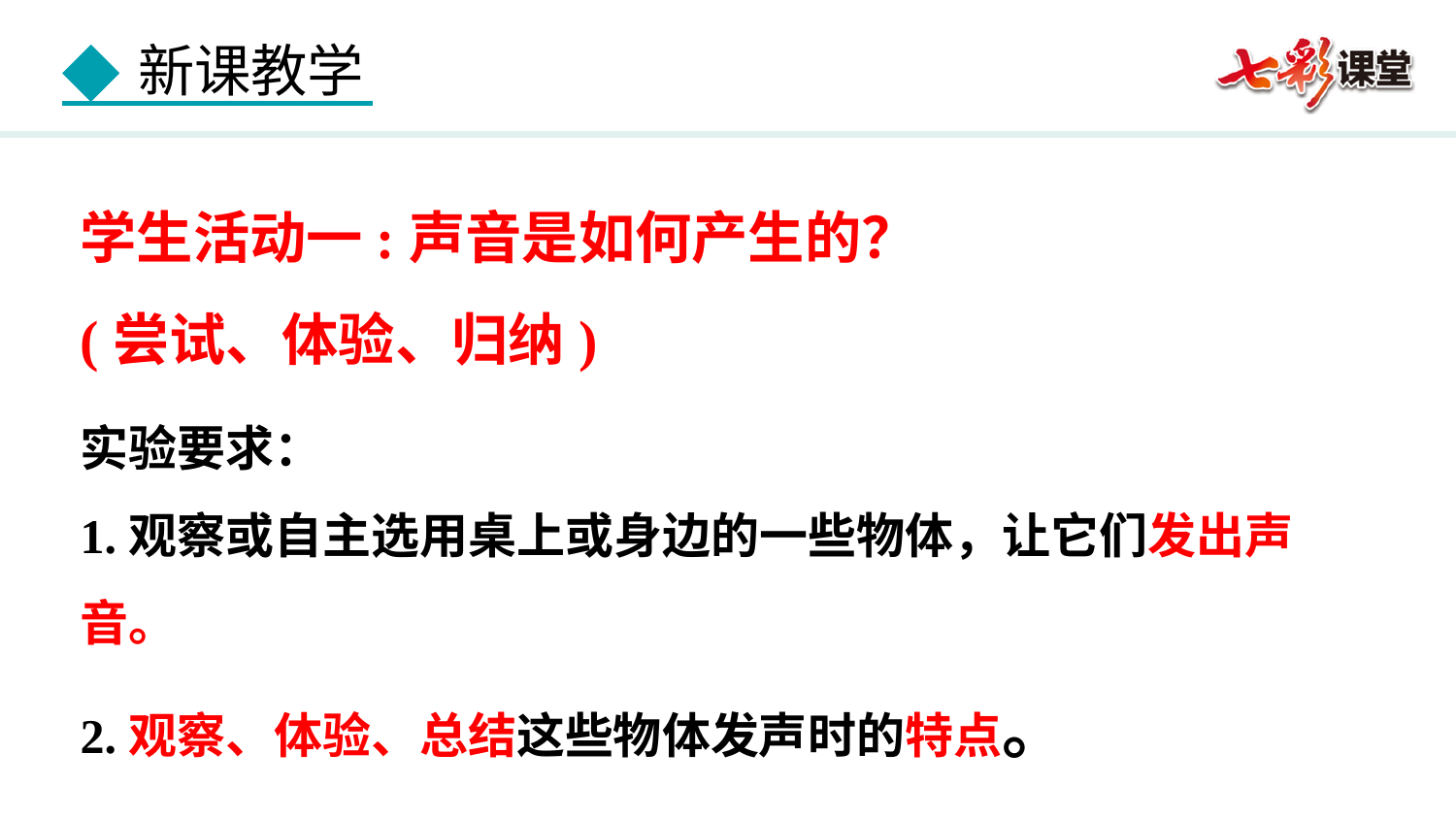

学生活动一:声音是如何产生的？
(尝试、体验、归纳)
实验要求：
1.观察或自主选用桌上或身边的一些物体，让它们发出声音。
2.观察、体验、总结这些物体发声时的特点。